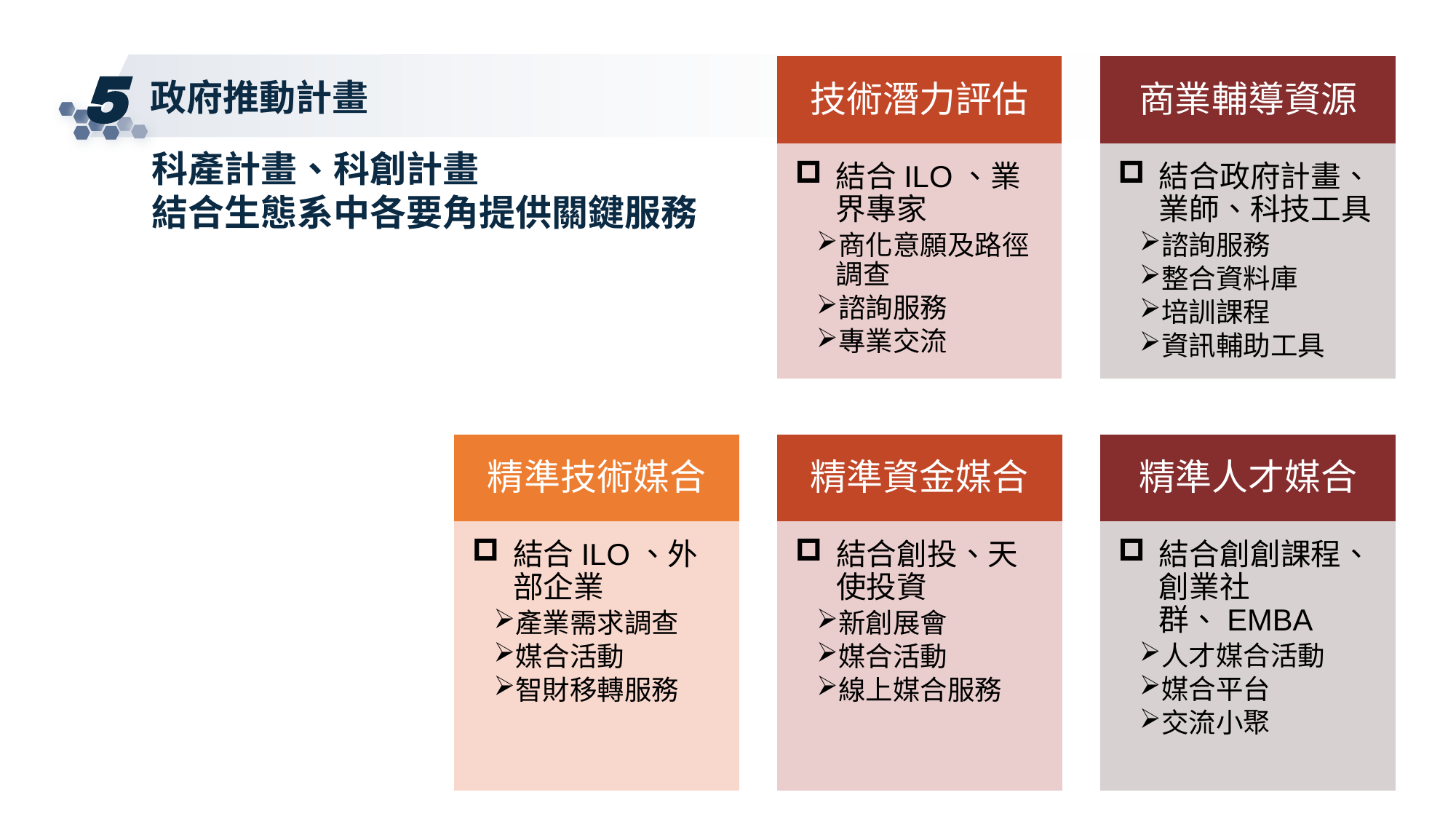

5

政府推動計畫
技術潛力評估
商業輔導資源
結合ILO、業界專家
商化意願及路徑調查
諮詢服務
專業交流

結合政府計畫、業師、科技工具
諮詢服務
整合資料庫
培訓課程
資訊輔助工具
科產計畫、科創計畫
結合生態系中各要角提供關鍵服務

精準技術媒合
精準資金媒合
精準人才媒合
結合ILO、外部企業
產業需求調查
媒合活動
智財移轉服務

結合創投、天使投資
新創展會
媒合活動
線上媒合服務

結合創創課程、創業社群、EMBA
人才媒合活動
媒合平台
交流小聚